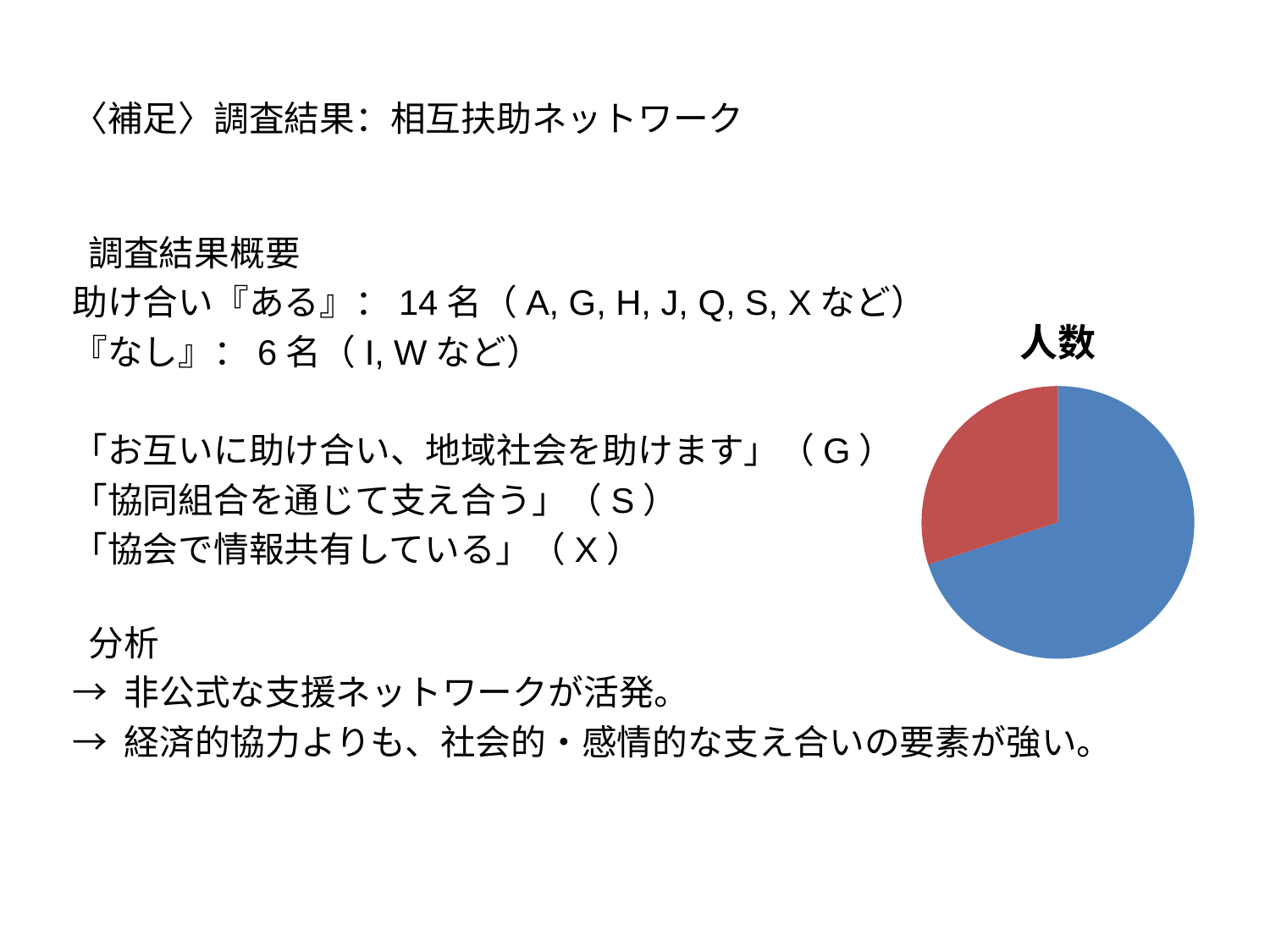

# 〈補足〉調査結果：相互扶助ネットワーク
 調査結果概要
助け合い『ある』：14名（A, G, H, J, Q, S, Xなど）
『なし』：6名（I, Wなど）

「お互いに助け合い、地域社会を助けます」（G）
「協同組合を通じて支え合う」（S）
「協会で情報共有している」（X）

 分析
→ 非公式な支援ネットワークが活発。
→ 経済的協力よりも、社会的・感情的な支え合いの要素が強い。

### Chart:

| Category | 人数 |
|---|---|
| 助け合いあり | 14.0 |
| なし | 6.0 |